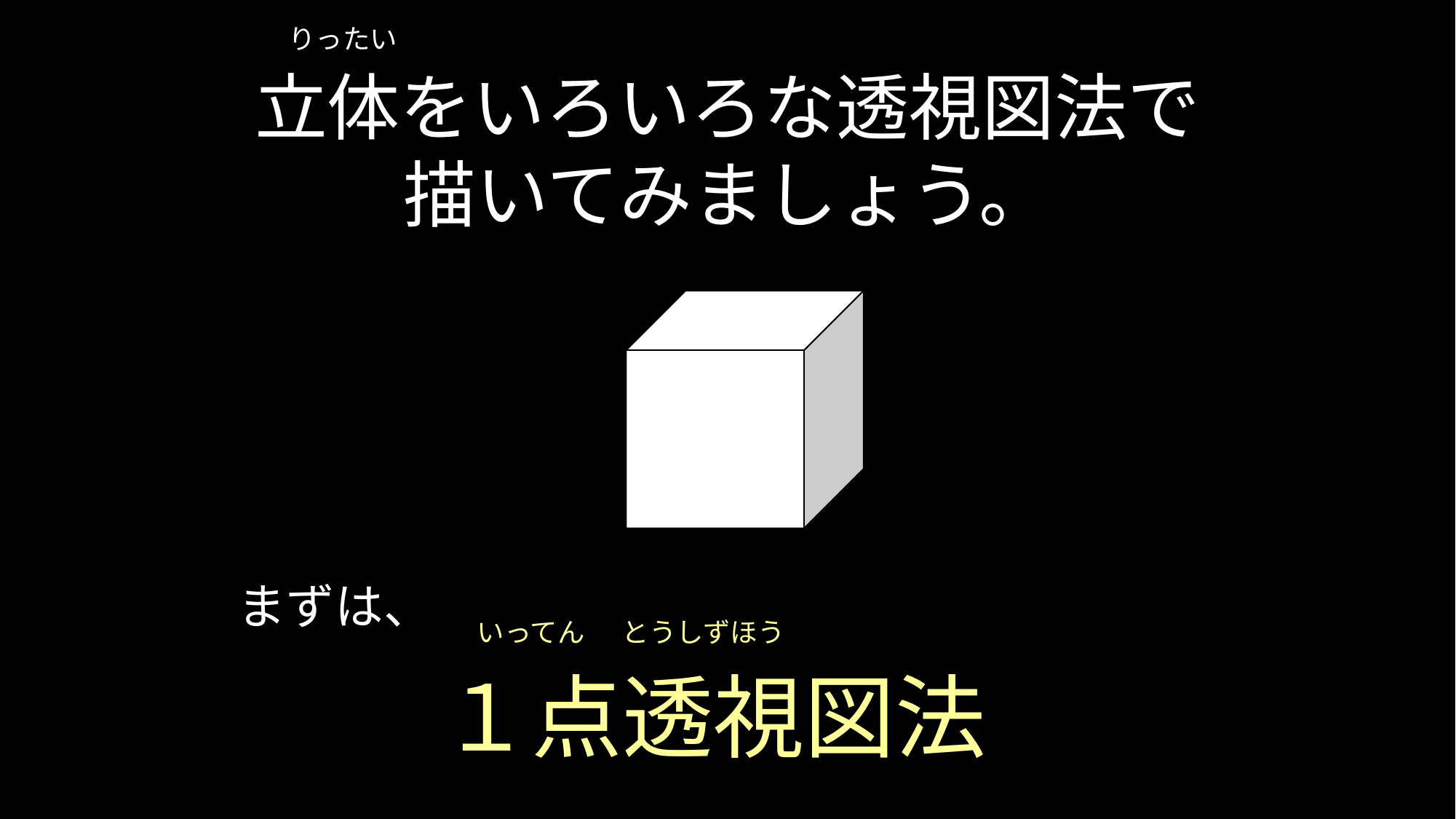

りったい
立体をいろいろな透視図法で
描いてみましょう。

まずは、
いってん
とうしずほう
１点透視図法